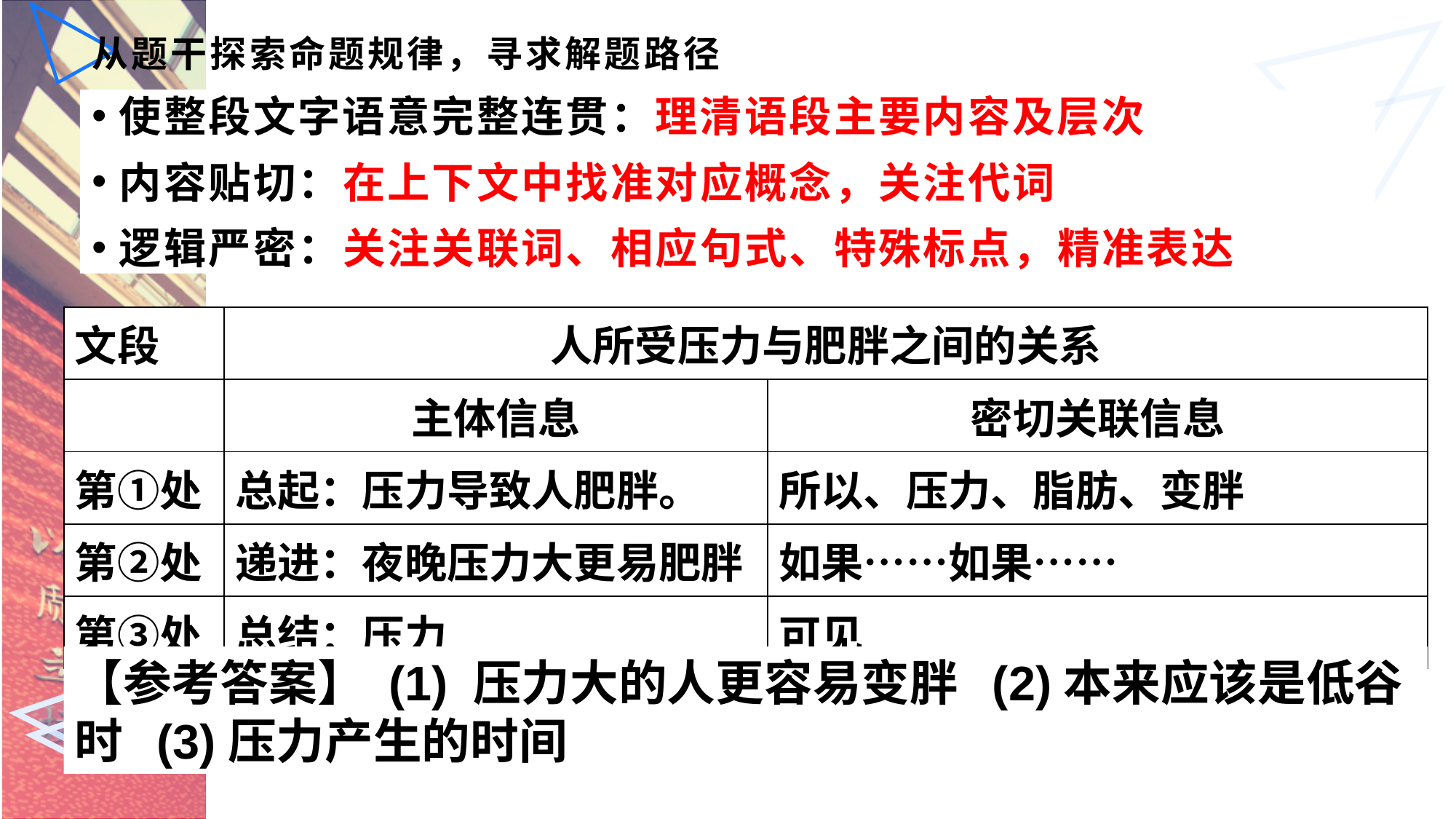

# 从题干探索命题规律，寻求解题路径
使整段文字语意完整连贯：理清语段主要内容及层次
内容贴切：在上下文中找准对应概念，关注代词
逻辑严密：关注关联词、相应句式、特殊标点，精准表达
| 文段 | 人所受压力与肥胖之间的关系 |  |
| --- | --- | --- |
|  | 主体信息 | 密切关联信息 |
| 第①处 | 总起：压力导致人肥胖。 | 所以、压力、脂肪、变胖 |
| 第②处 | 递进：夜晚压力大更易肥胖 | 如果……如果…… |
| 第③处 | 总结：压力 | 可见 |
【参考答案】 (1) 压力大的人更容易变胖  (2)本来应该是低谷时  (3)压力产生的时间